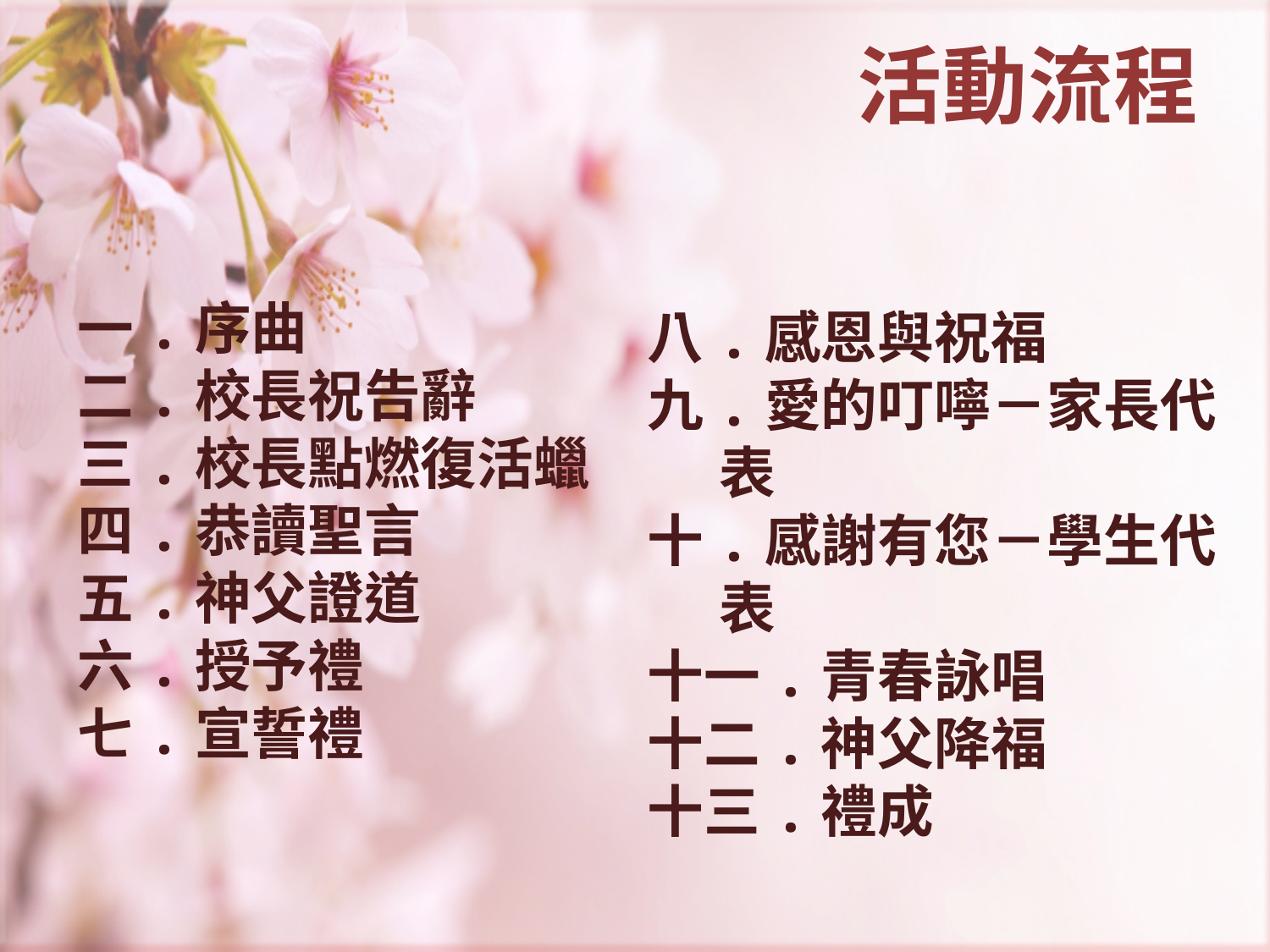

活動流程
一.序曲
二.校長祝告辭
三.校長點燃復活蠟
四.恭讀聖言
五.神父證道
六.授予禮
七.宣誓禮
八.感恩與祝福
九.愛的叮嚀－家長代表
十.感謝有您－學生代表
十一.青春詠唱
十二.神父降福
十三.禮成